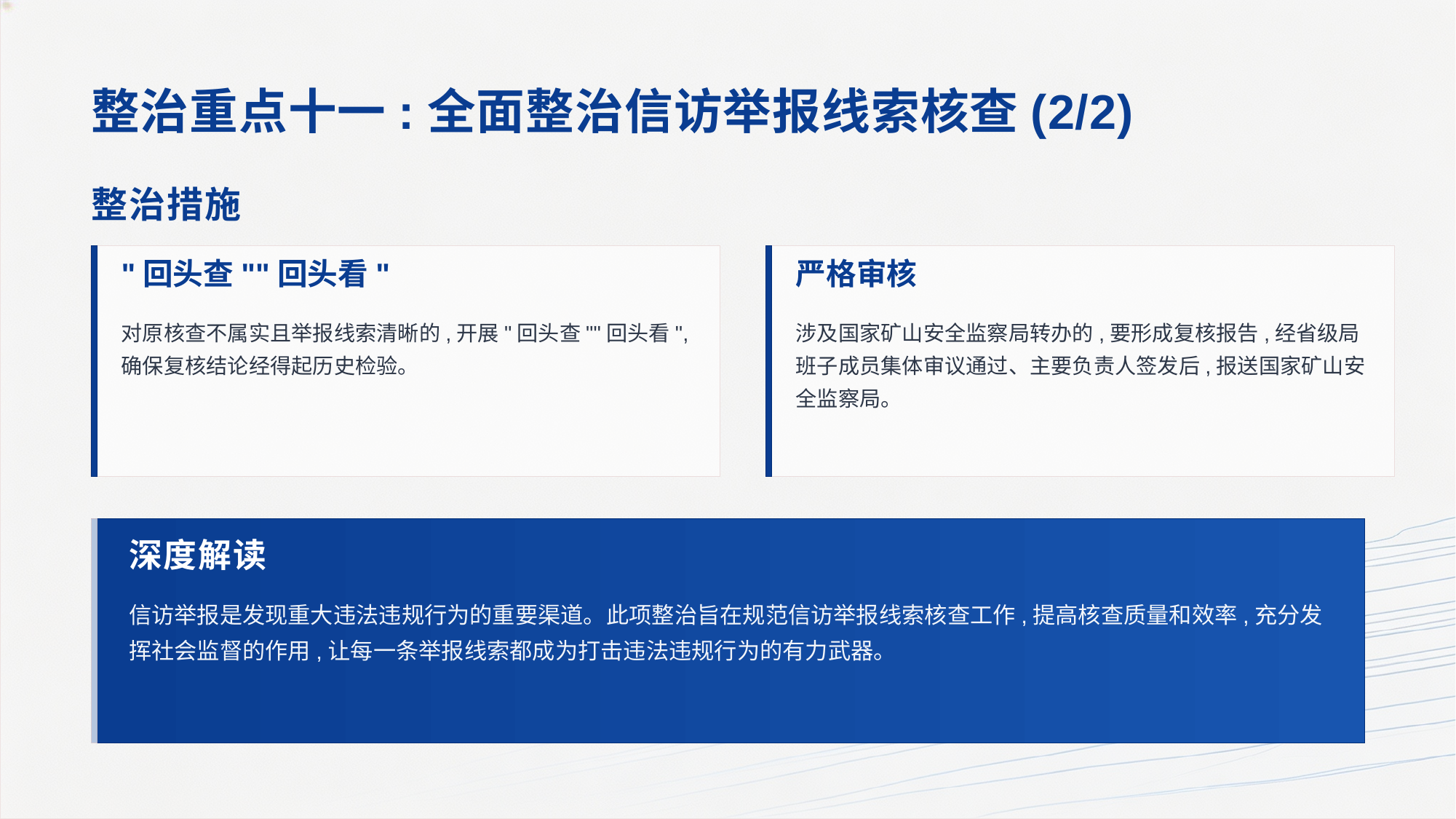

整治重点十一:全面整治信访举报线索核查(2/2)
整治措施

"回头查""回头看"
严格审核
对原核查不属实且举报线索清晰的,开展"回头查""回头看",确保复核结论经得起历史检验。
涉及国家矿山安全监察局转办的,要形成复核报告,经省级局班子成员集体审议通过、主要负责人签发后,报送国家矿山安全监察局。

深度解读
信访举报是发现重大违法违规行为的重要渠道。此项整治旨在规范信访举报线索核查工作,提高核查质量和效率,充分发挥社会监督的作用,让每一条举报线索都成为打击违法违规行为的有力武器。